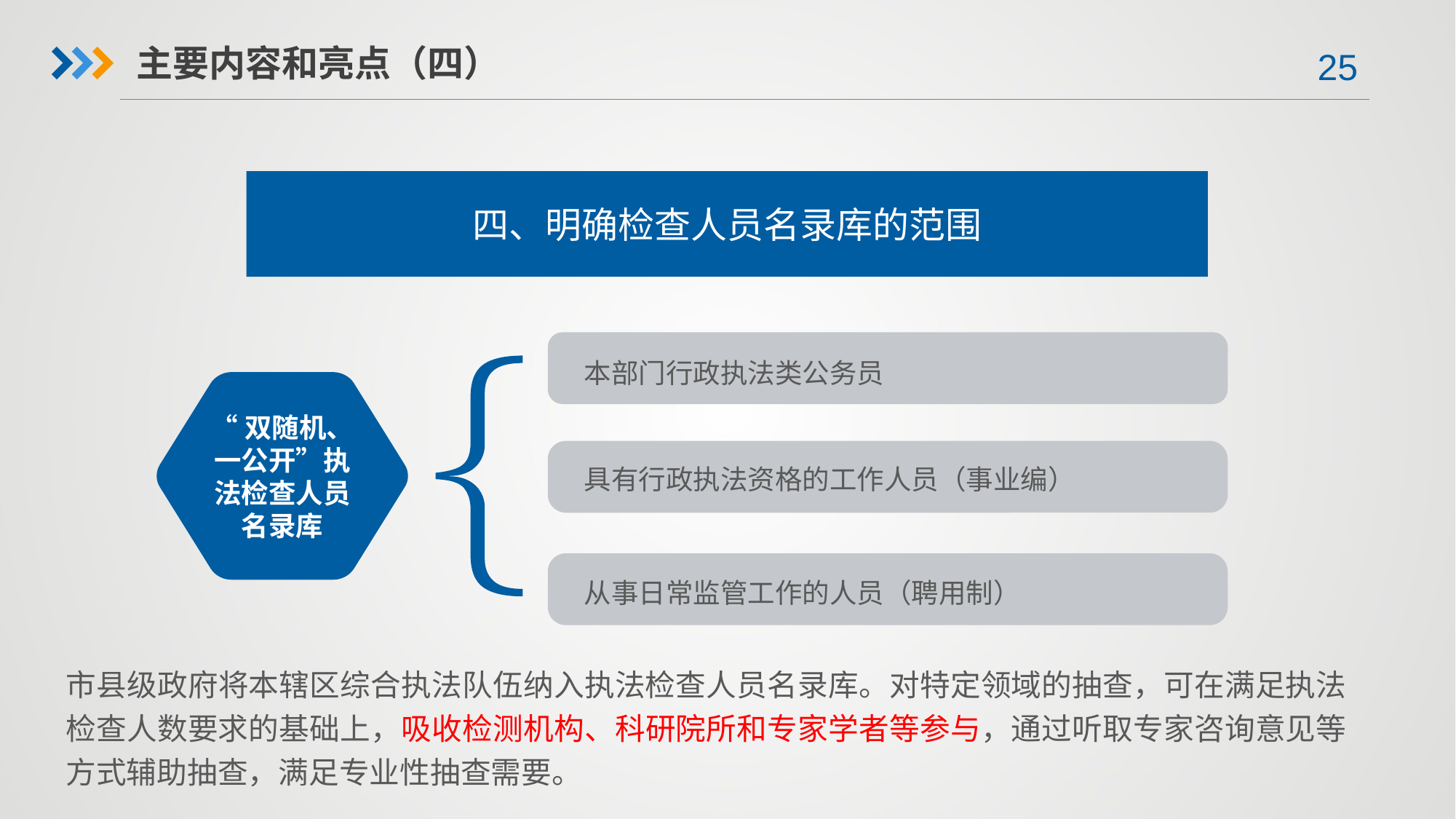

主要内容和亮点（四）
四、明确检查人员名录库的范围

本部门行政执法类公务员

“双随机、一公开”执法检查人员名录库

具有行政执法资格的工作人员（事业编）

从事日常监管工作的人员（聘用制）
市县级政府将本辖区综合执法队伍纳入执法检查人员名录库。对特定领域的抽查，可在满足执法检查人数要求的基础上，吸收检测机构、科研院所和专家学者等参与，通过听取专家咨询意见等方式辅助抽查，满足专业性抽查需要。